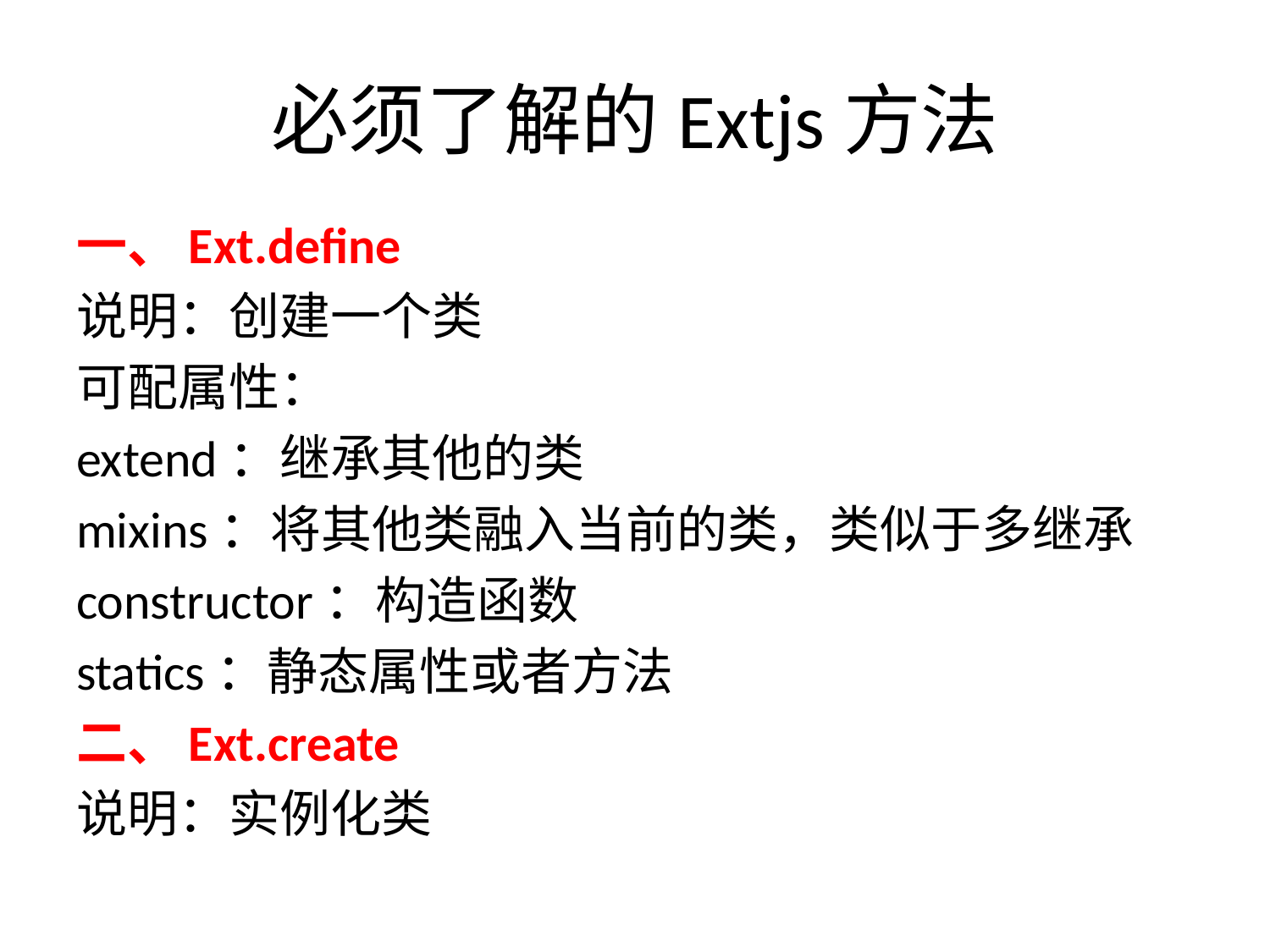

# 必须了解的Extjs方法
一、Ext.define
说明：创建一个类
可配属性：
extend：继承其他的类
mixins：将其他类融入当前的类，类似于多继承
constructor：构造函数
statics：静态属性或者方法
二、Ext.create
说明：实例化类